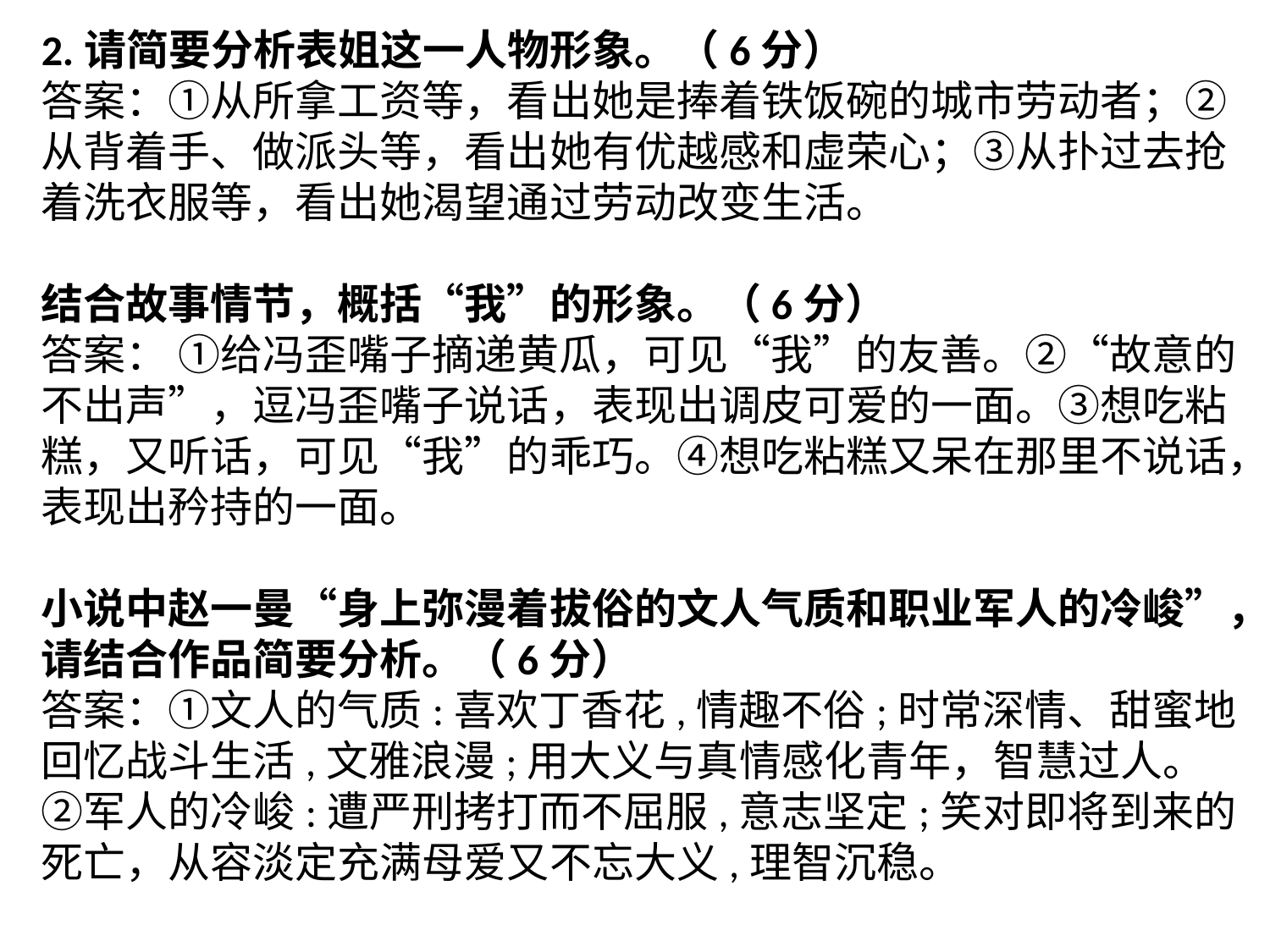

2.请简要分析表姐这一人物形象。（6分）
答案：①从所拿工资等，看出她是捧着铁饭碗的城市劳动者；②从背着手、做派头等，看出她有优越感和虚荣心；③从扑过去抢着洗衣服等，看出她渴望通过劳动改变生活。

结合故事情节，概括“我”的形象。（6分）
答案： ①给冯歪嘴子摘递黄瓜，可见“我”的友善。②“故意的不出声”，逗冯歪嘴子说话，表现出调皮可爱的一面。③想吃粘糕，又听话，可见“我”的乖巧。④想吃粘糕又呆在那里不说话，表现出矜持的一面。

小说中赵一曼“身上弥漫着拔俗的文人气质和职业军人的冷峻”，请结合作品简要分析。（6分）
答案：①文人的气质:喜欢丁香花,情趣不俗;时常深情、甜蜜地回忆战斗生活,文雅浪漫;用大义与真情感化青年，智慧过人。②军人的冷峻:遭严刑拷打而不屈服,意志坚定;笑对即将到来的死亡，从容淡定充满母爱又不忘大义,理智沉稳。